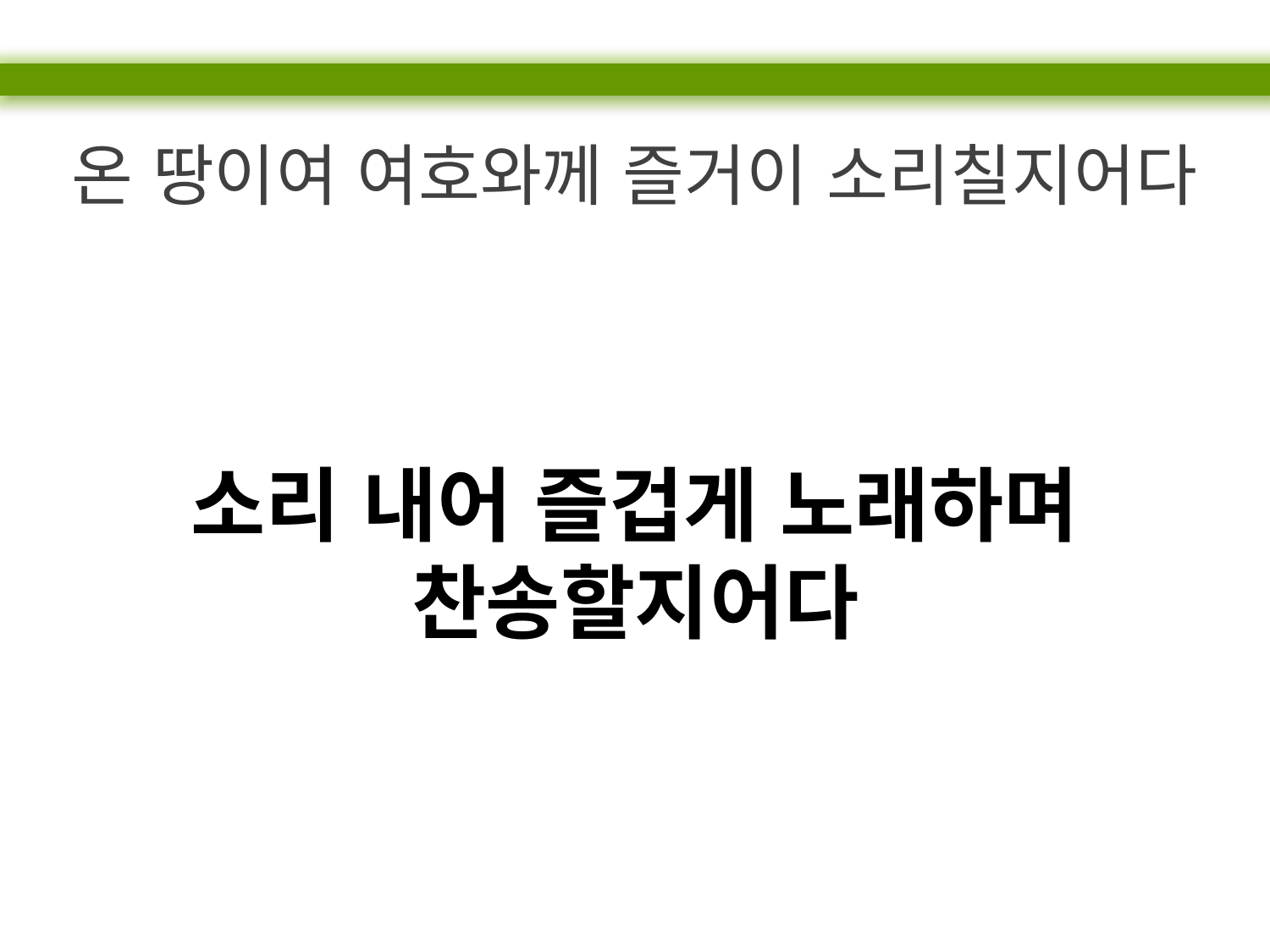

온 땅이여 여호와께 즐거이 소리칠지어다
소리 내어 즐겁게 노래하며 찬송할지어다